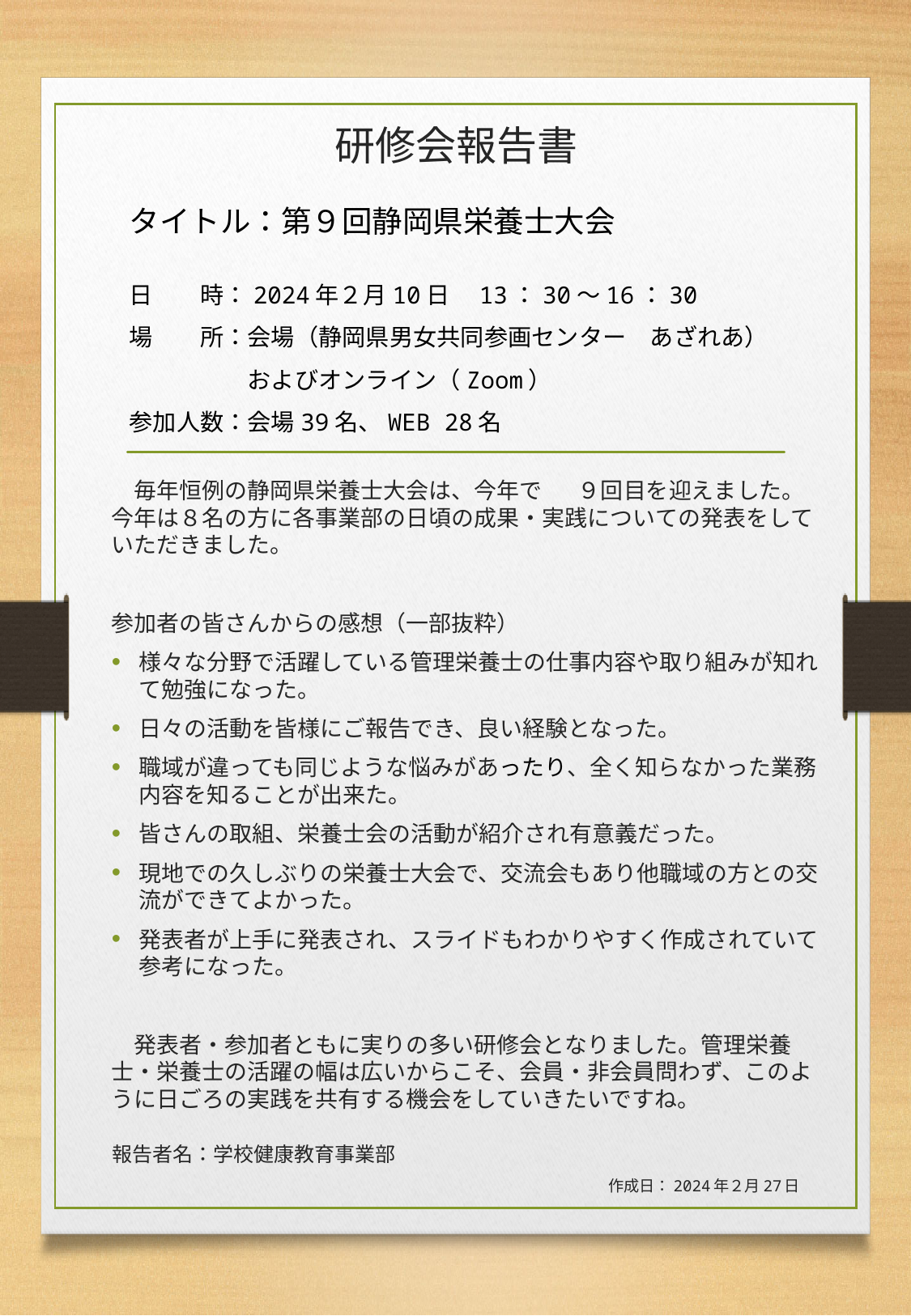

# 研修会報告書
タイトル：第９回静岡県栄養士大会
日　　時：2024年２月10日　13：30～16：30
場　　所：会場（静岡県男女共同参画センター　あざれあ）
　　　　　およびオンライン（Zoom）
参加人数：会場39名、WEB 28名
　毎年恒例の静岡県栄養士大会は、今年で	９回目を迎えました。今年は８名の方に各事業部の日頃の成果・実践についての発表をしていただきました。

参加者の皆さんからの感想（一部抜粋）
様々な分野で活躍している管理栄養士の仕事内容や取り組みが知れて勉強になった。
日々の活動を皆様にご報告でき、良い経験となった。
職域が違っても同じような悩みがあったり、全く知らなかった業務内容を知ることが出来た。
皆さんの取組、栄養士会の活動が紹介され有意義だった。
現地での久しぶりの栄養士大会で、交流会もあり他職域の方との交流ができてよかった。
発表者が上手に発表され、スライドもわかりやすく作成されていて参考になった。

　発表者・参加者ともに実りの多い研修会となりました。管理栄養士・栄養士の活躍の幅は広いからこそ、会員・非会員問わず、このように日ごろの実践を共有する機会をしていきたいですね。
報告者名：学校健康教育事業部
作成日：2024年２月27日